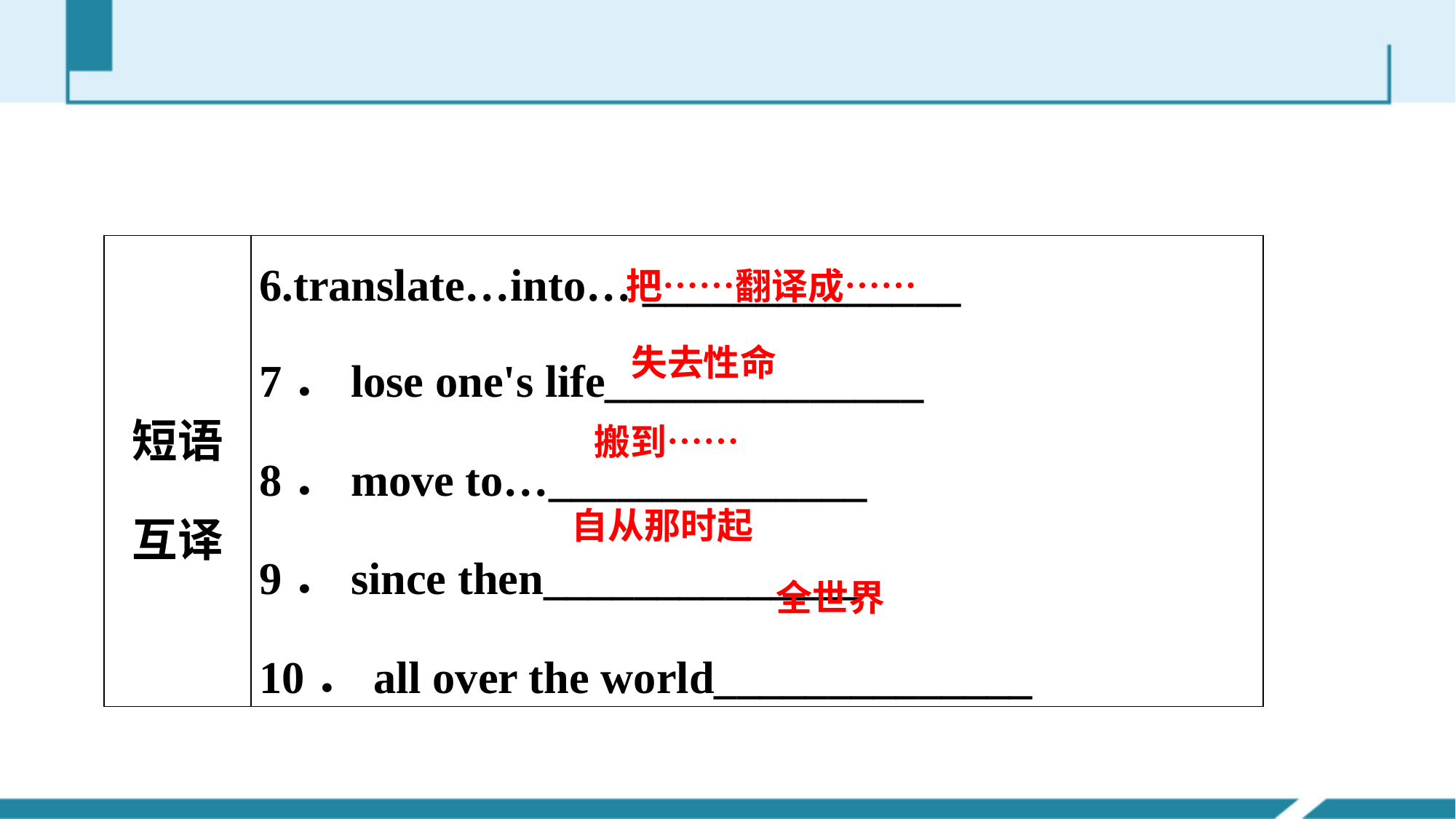

| 短语互译 | 6.translate…into… \_\_\_\_\_\_\_\_\_\_\_\_\_\_ 7．lose one's life\_\_\_\_\_\_\_\_\_\_\_\_\_\_ 8．move to…\_\_\_\_\_\_\_\_\_\_\_\_\_\_ 9．since then\_\_\_\_\_\_\_\_\_\_\_\_\_\_ 10．all over the world\_\_\_\_\_\_\_\_\_\_\_\_\_\_ |
| --- | --- |
把……翻译成……
失去性命
搬到……
自从那时起
全世界